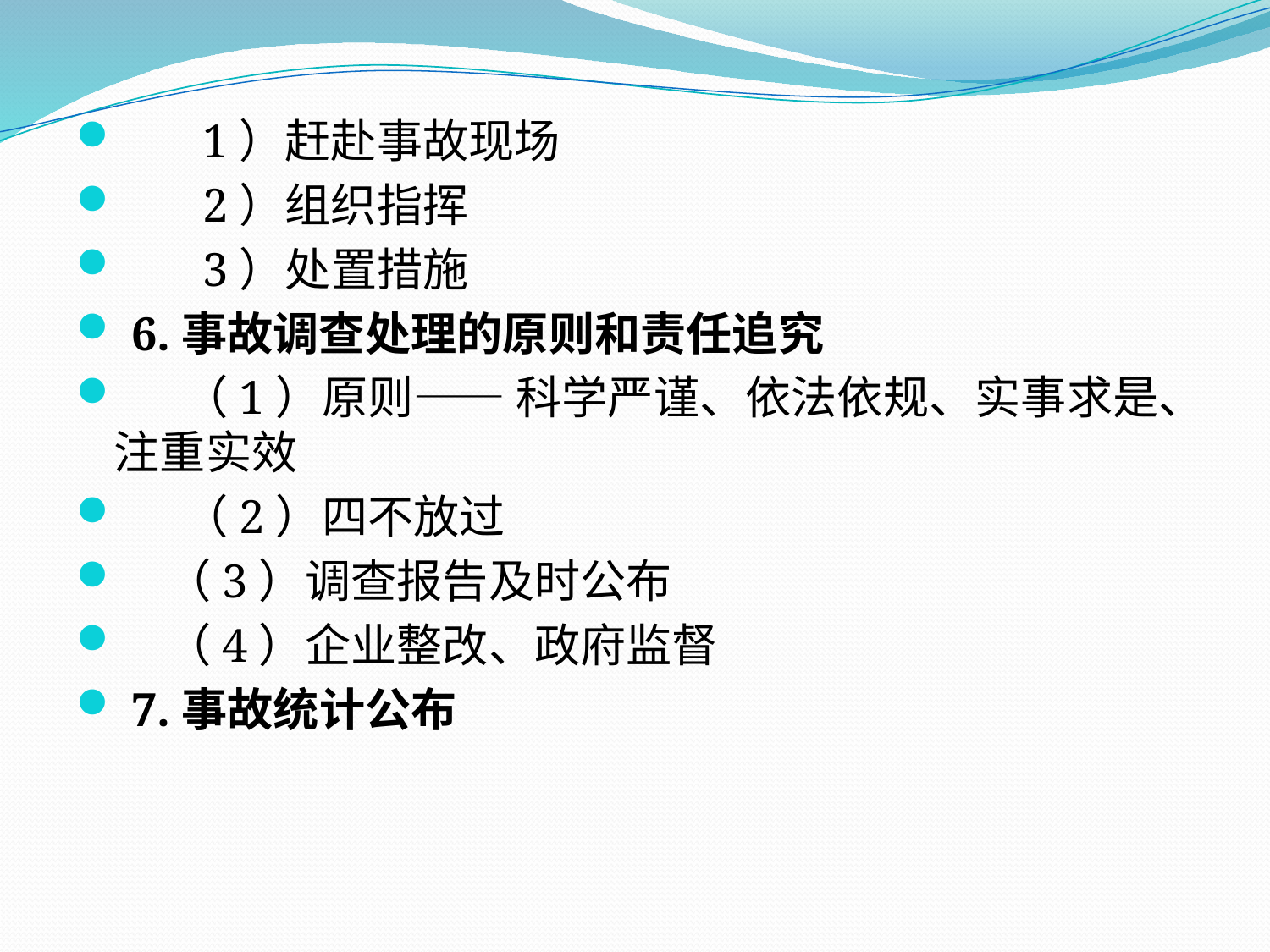

1）赶赴事故现场
       2）组织指挥
       3）处置措施
 6.事故调查处理的原则和责任追究
     （1）原则—— 科学严谨、依法依规、实事求是、注重实效
     （2）四不放过
　（3）调查报告及时公布
　（4）企业整改、政府监督
 7.事故统计公布